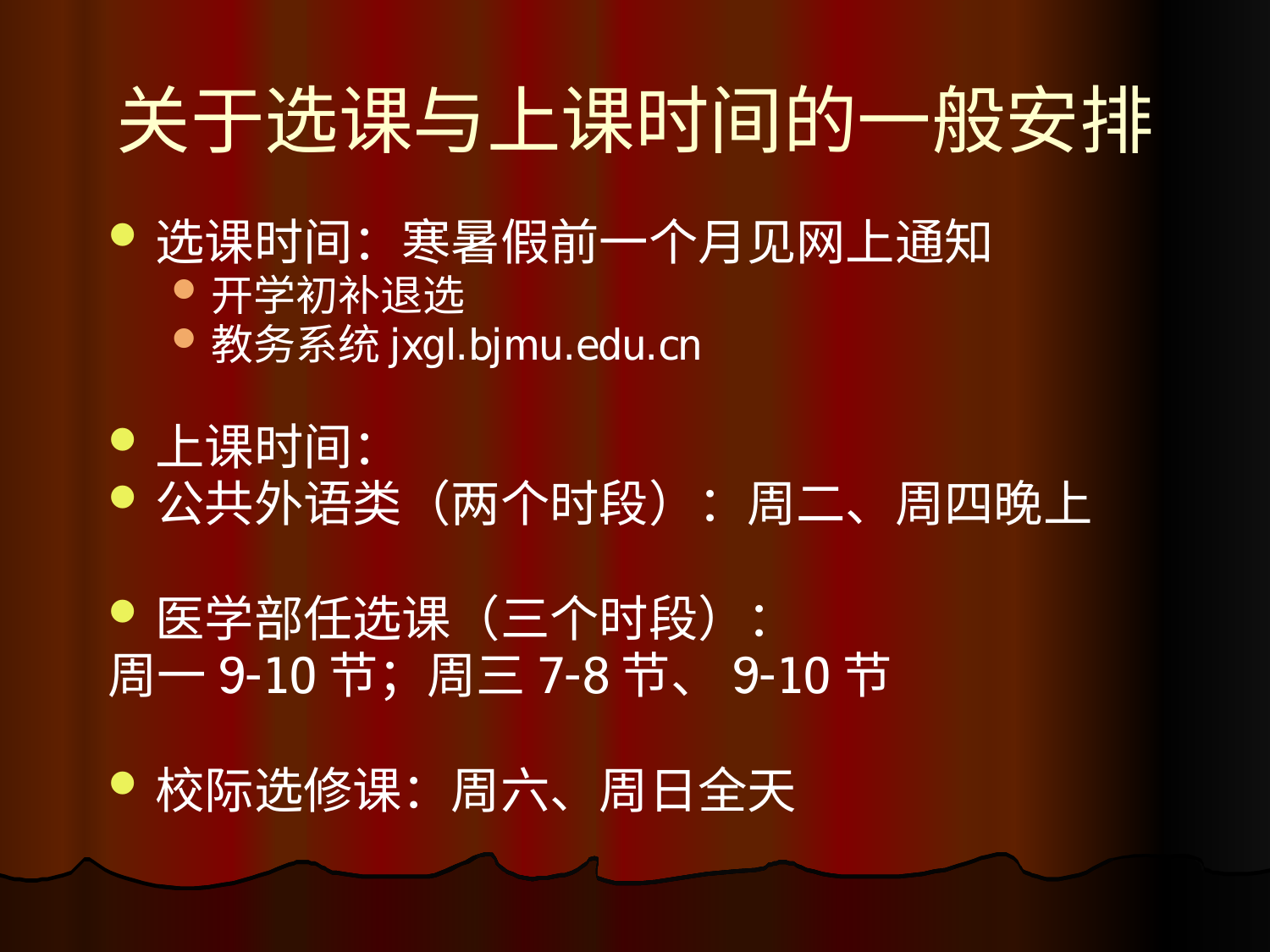

# 关于选课与上课时间的一般安排
选课时间：寒暑假前一个月见网上通知
开学初补退选
教务系统jxgl.bjmu.edu.cn

上课时间：
公共外语类（两个时段）：周二、周四晚上

医学部任选课（三个时段）：
周一9-10节；周三7-8节、9-10节

校际选修课：周六、周日全天